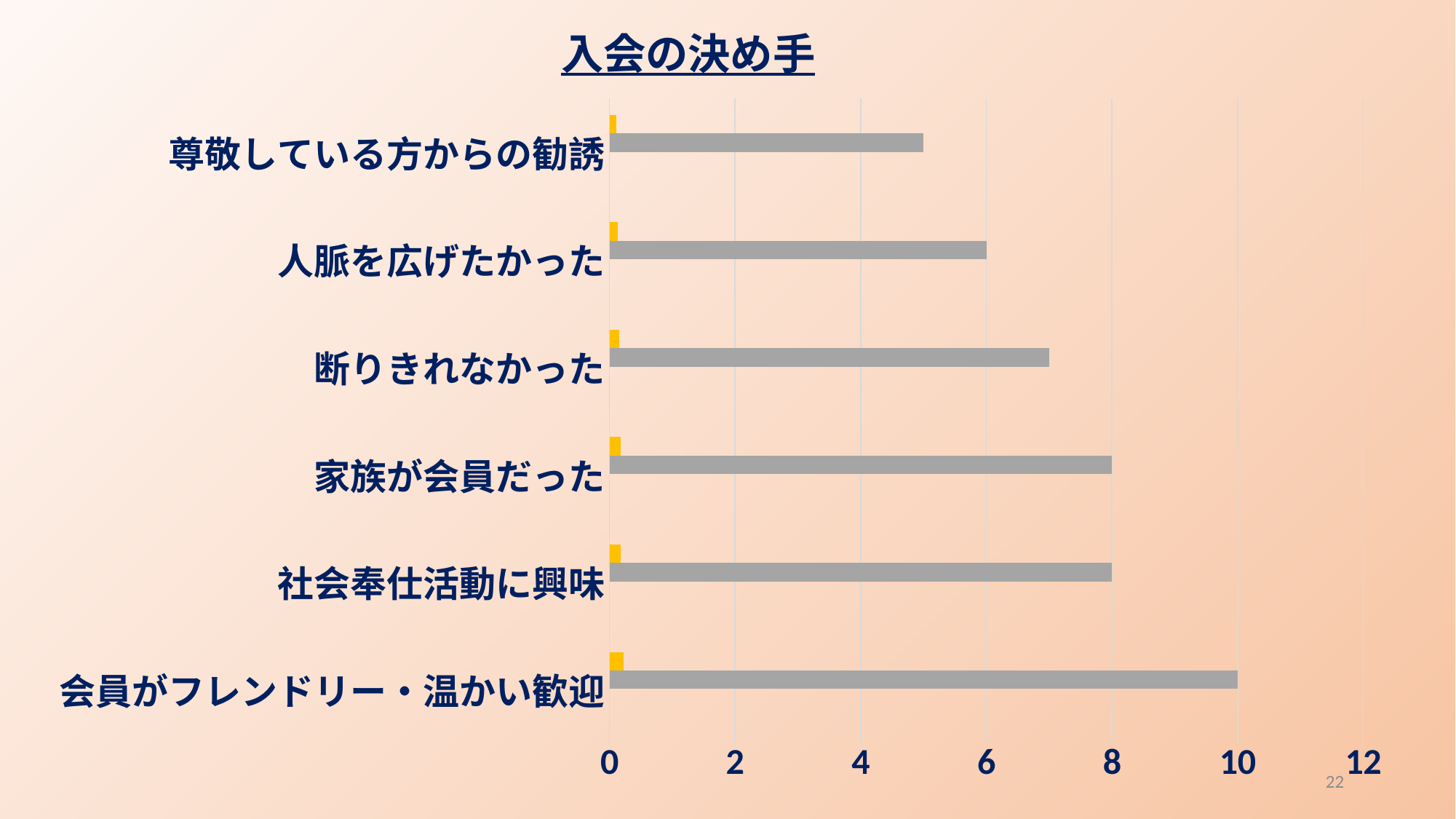

入会の決め手

### Chart

| Category |  |  |  |  |
|---|---|---|---|---|
| 会員がフレンドリー・温かい歓迎 | None | None | 10.0 | 0.22727272727272727 |
| 社会奉仕活動に興味 | None | None | 8.0 | 0.18181818181818182 |
| 家族が会員だった | None | None | 8.0 | 0.18181818181818182 |
| 断りきれなかった | None | None | 7.0 | 0.1590909090909091 |
| 人脈を広げたかった | None | None | 6.0 | 0.13636363636363635 |
| 尊敬している方からの勧誘 | None | None | 5.0 | 0.11363636363636363 |
22